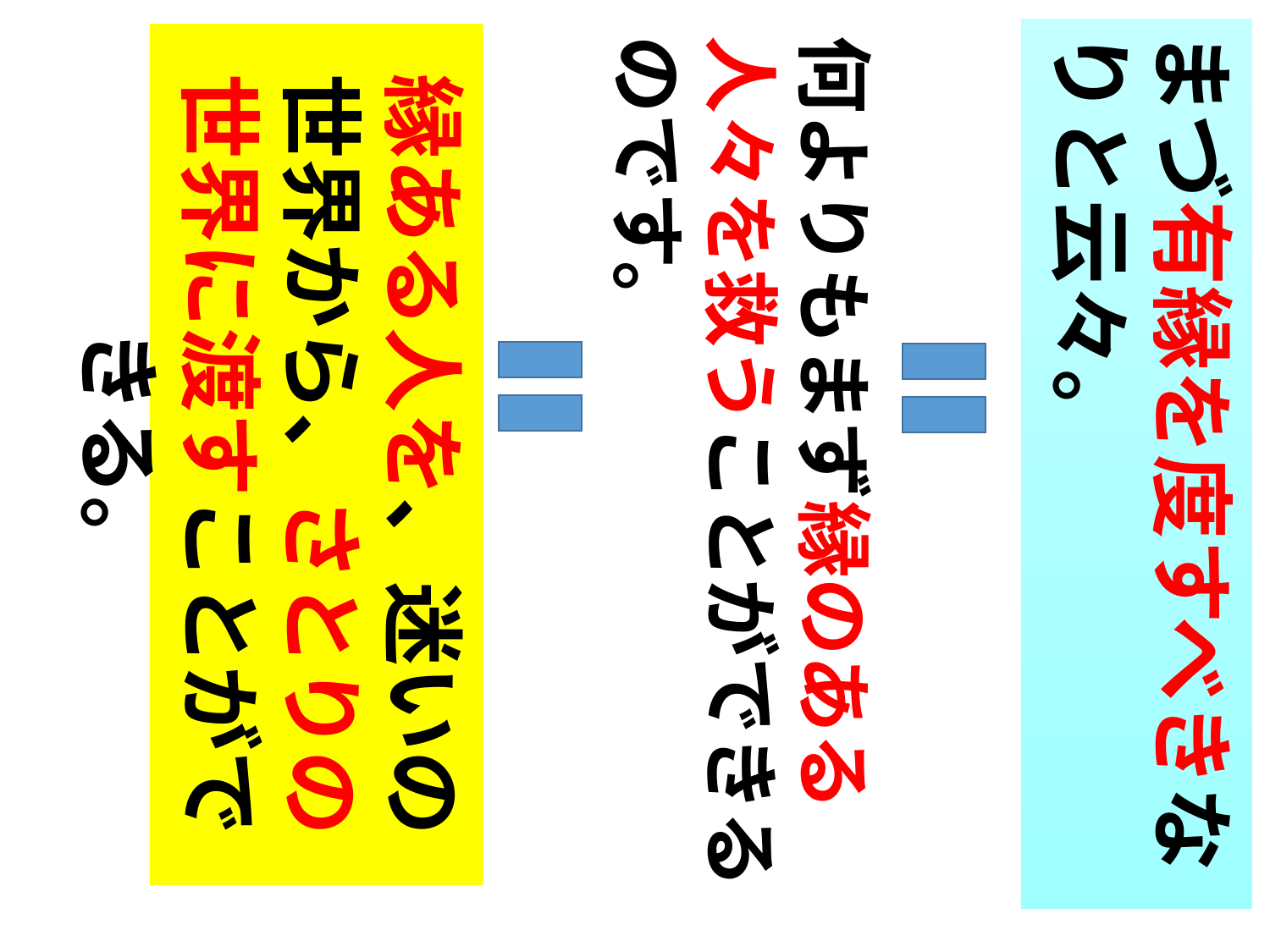

まづ有縁を度すべきなりと云々。
縁ある人を、迷いの世界から、さとりの世界に渡すことができる。
何よりもまず縁のある人々を救うことができるのです。